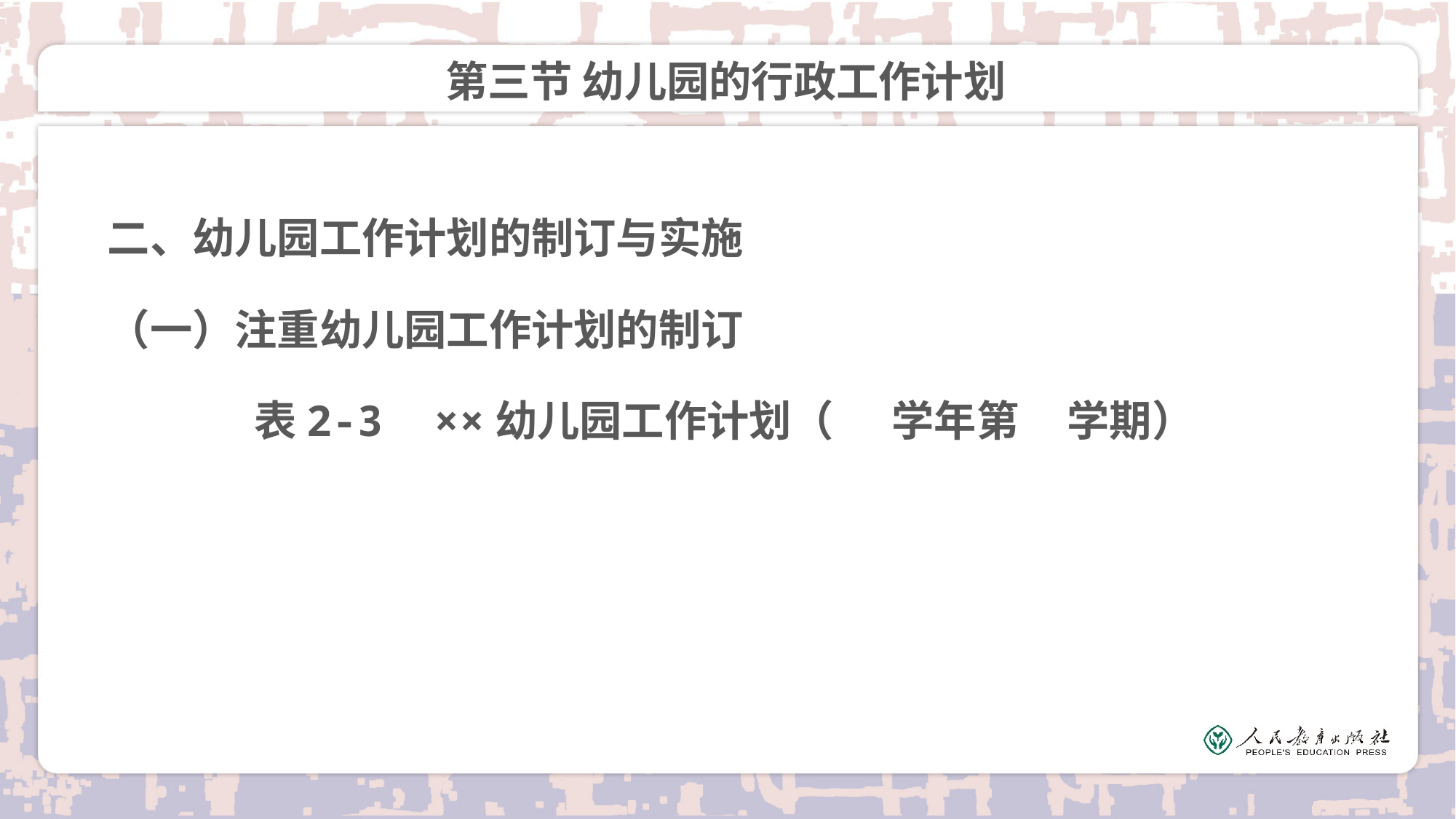

# 第三节 幼儿园的行政工作计划
二、幼儿园工作计划的制订与实施
（一）注重幼儿园工作计划的制订
表2-3  ××幼儿园工作计划（      学年第     学期）